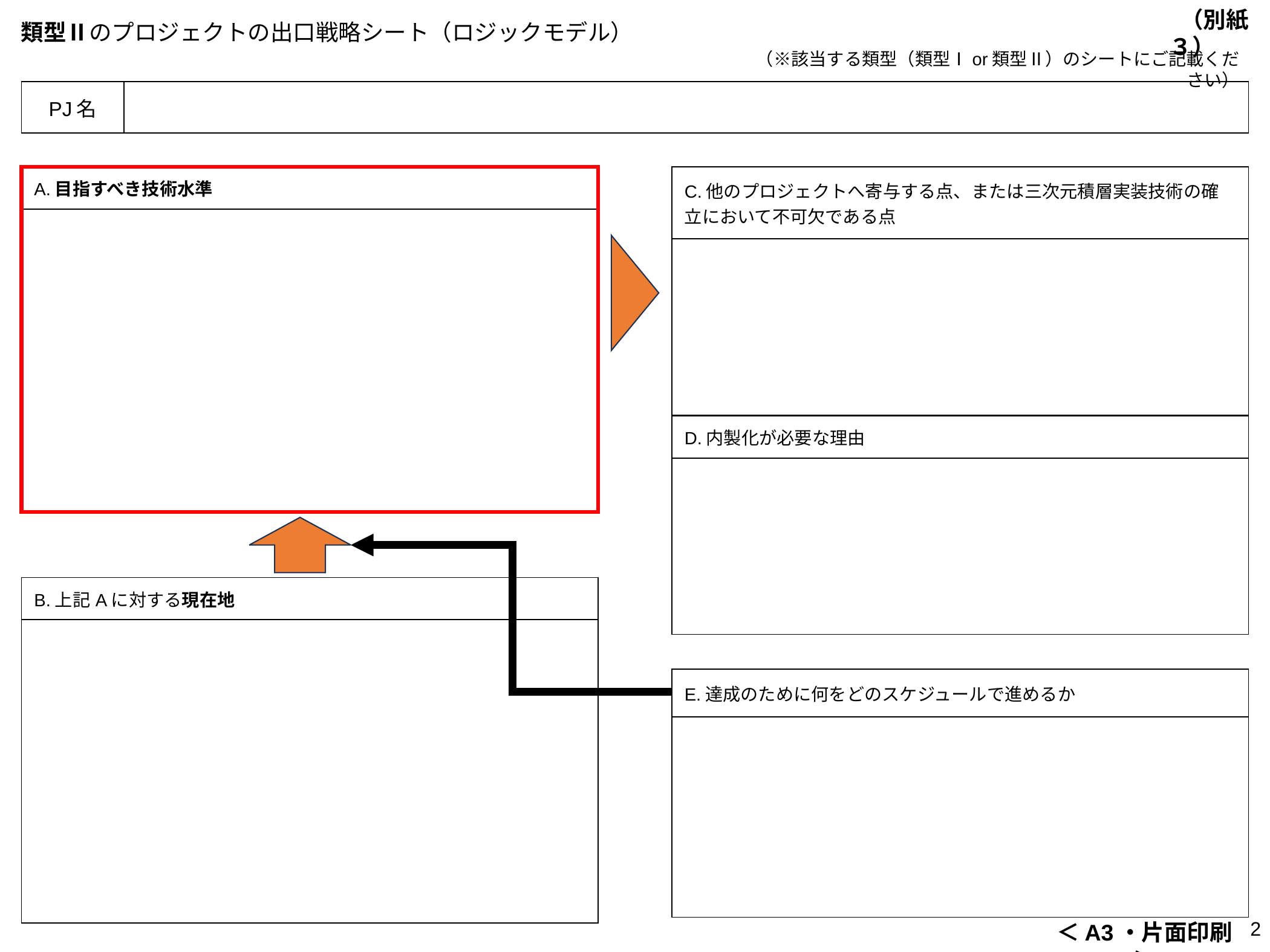

（別紙３）
類型Ⅱのプロジェクトの出口戦略シート（ロジックモデル）
（※該当する類型（類型Ⅰor類型Ⅱ）のシートにご記載ください）
| PJ名 |  |
| --- | --- |
| A.目指すべき技術水準 |
| --- |
|  |

| C.他のプロジェクトへ寄与する点、または三次元積層実装技術の確立において不可欠である点 |
| --- |
|  |

| D.内製化が必要な理由 |
| --- |
|  |

| B.上記Aに対する現在地 |
| --- |
|  |
| E.達成のために何をどのスケジュールで進めるか |
| --- |
|  |
2
＜A3・片面印刷＞